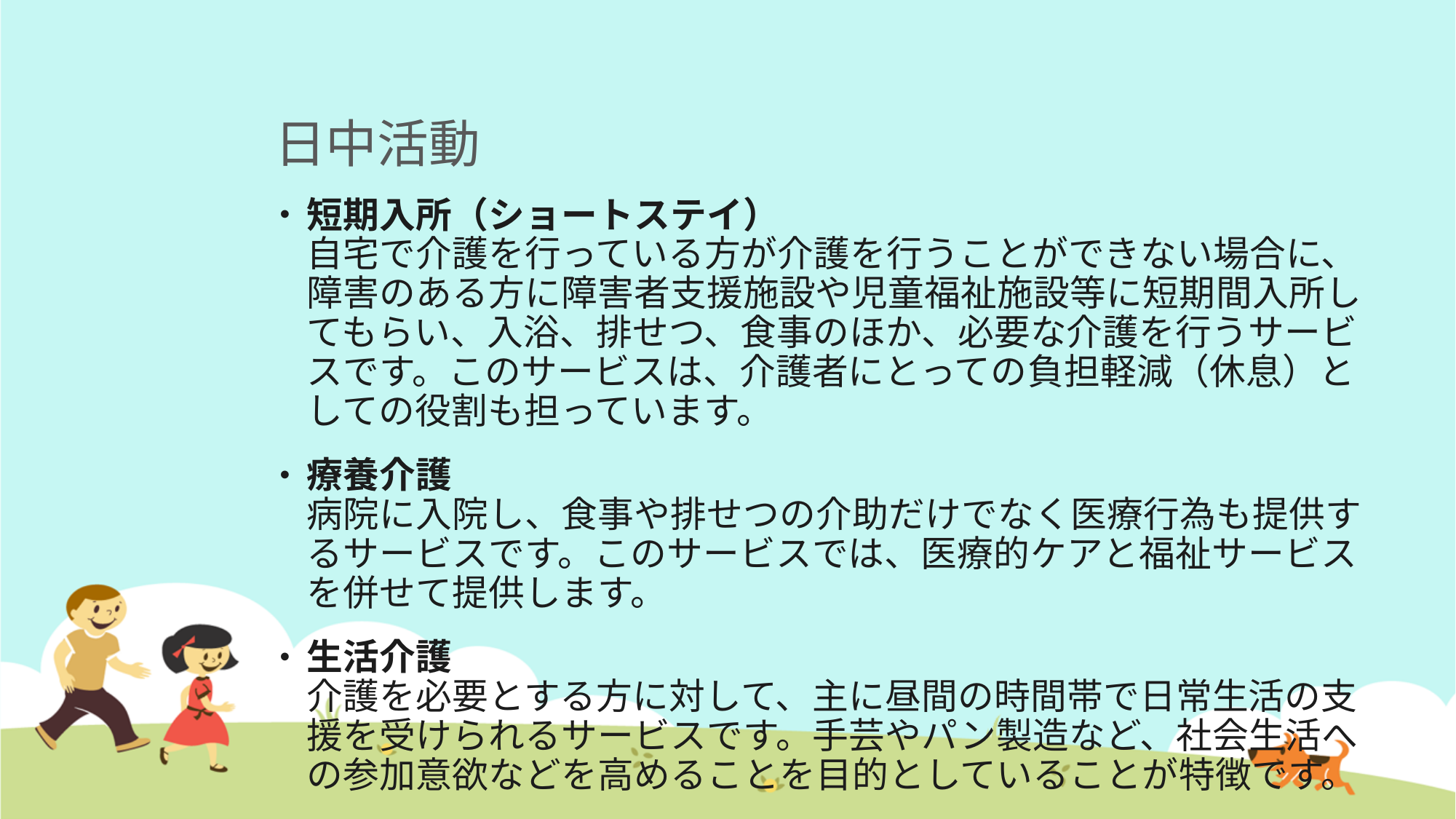

# 日中活動
短期入所（ショートステイ）
自宅で介護を行っている方が介護を行うことができない場合に、障害のある方に障害者支援施設や児童福祉施設等に短期間入所してもらい、入浴、排せつ、食事のほか、必要な介護を行うサービスです。このサービスは、介護者にとっての負担軽減（休息）としての役割も担っています。
療養介護
病院に入院し、食事や排せつの介助だけでなく医療行為も提供するサービスです。このサービスでは、医療的ケアと福祉サービスを併せて提供します。
生活介護
介護を必要とする方に対して、主に昼間の時間帯で日常生活の支援を受けられるサービスです。手芸やパン製造など、社会生活への参加意欲などを高めることを目的としていることが特徴です。